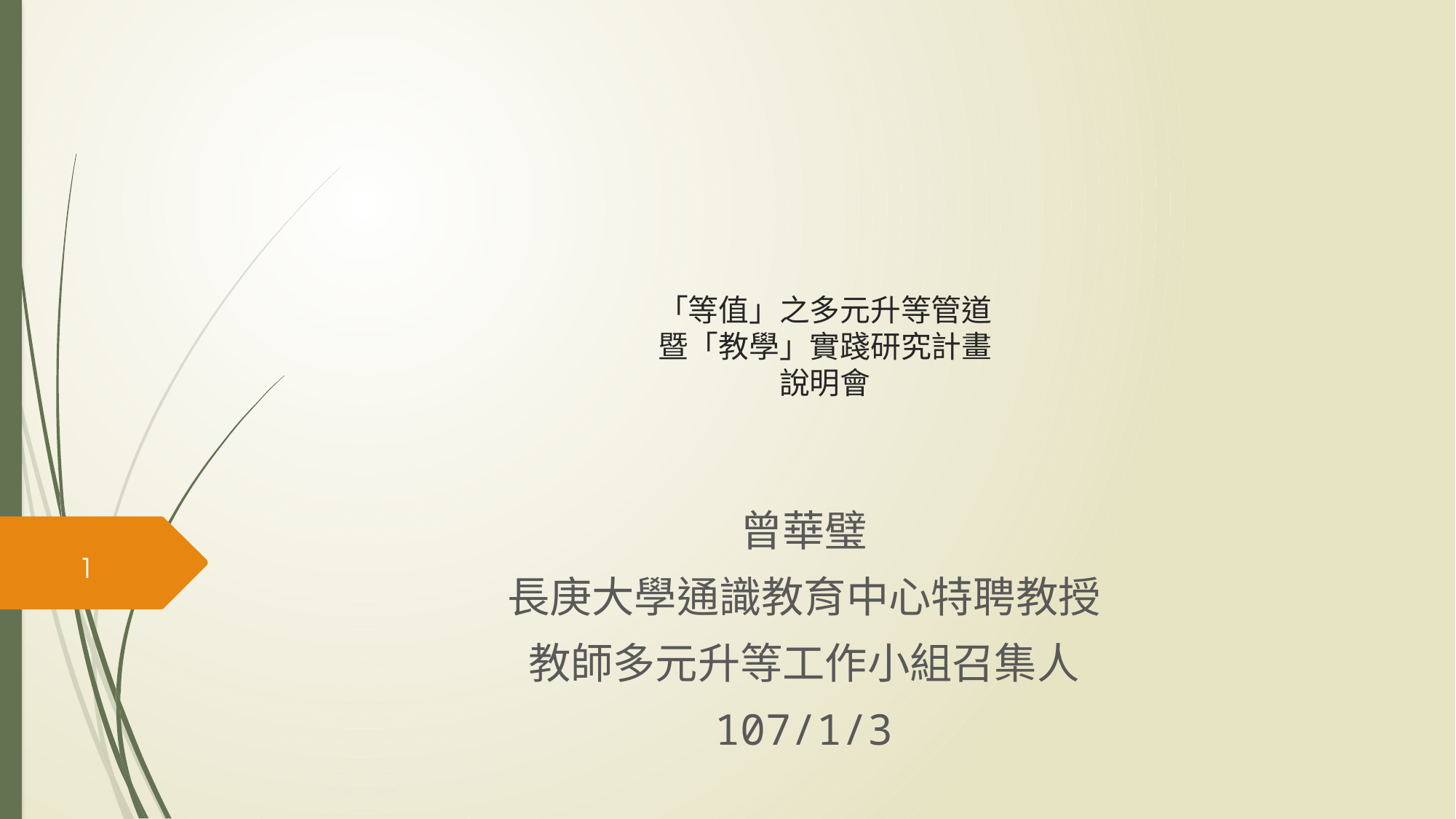

# 「等值」之多元升等管道 暨「教學」實踐研究計畫 說明會
曾華璧
長庚大學通識教育中心特聘教授
教師多元升等工作小組召集人
107/1/3
1